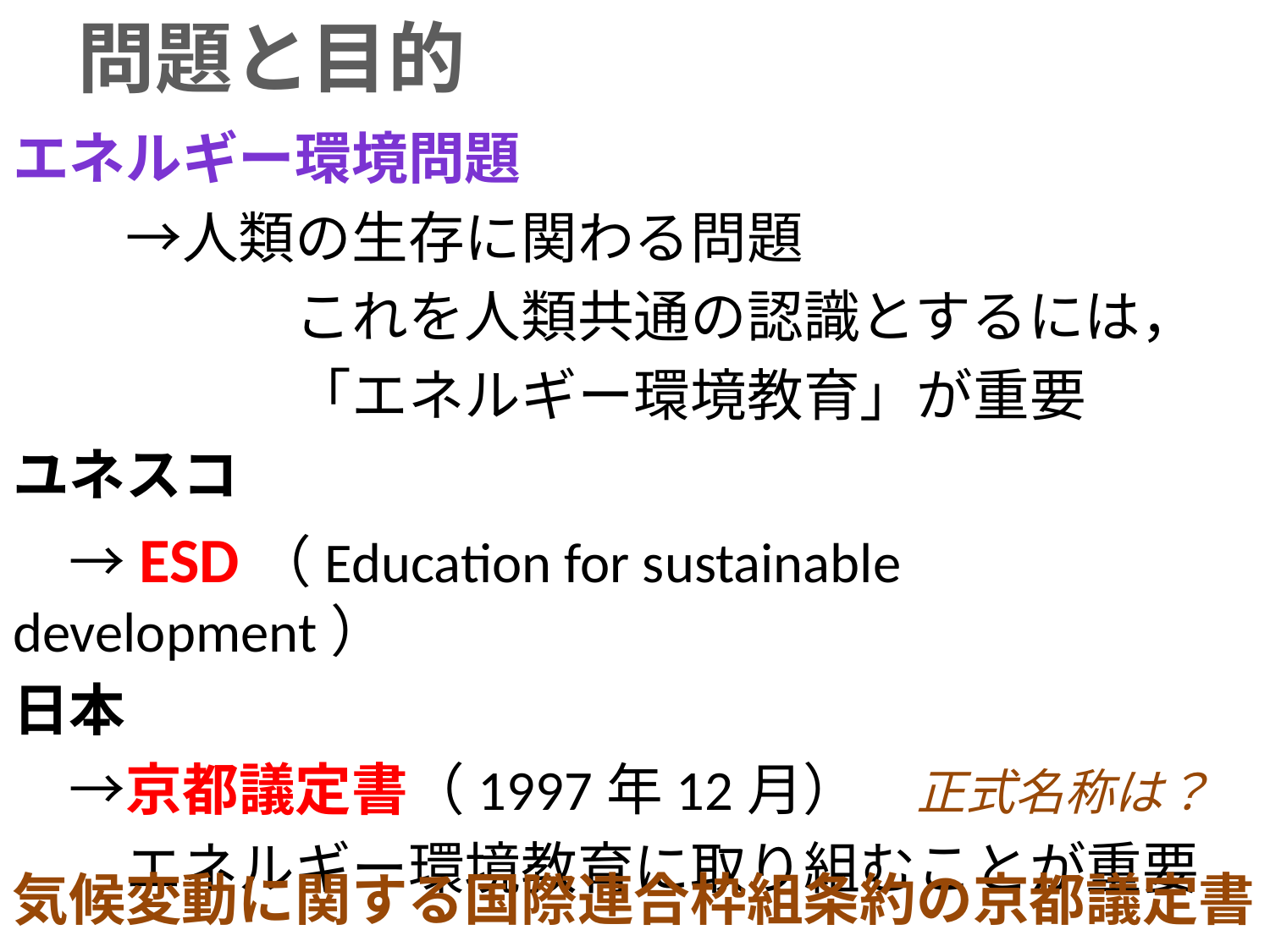

# 問題と目的
エネルギー環境問題
　　→人類の生存に関わる問題
　　　　　これを人類共通の認識とするには，
　　　　　「エネルギー環境教育」が重要
ユネスコ
　→ESD（Education for sustainable development）
日本
　→京都議定書（1997年12月）　正式名称は？
　　エネルギー環境教育に取り組むことが重要
気候変動に関する国際連合枠組条約の京都議定書